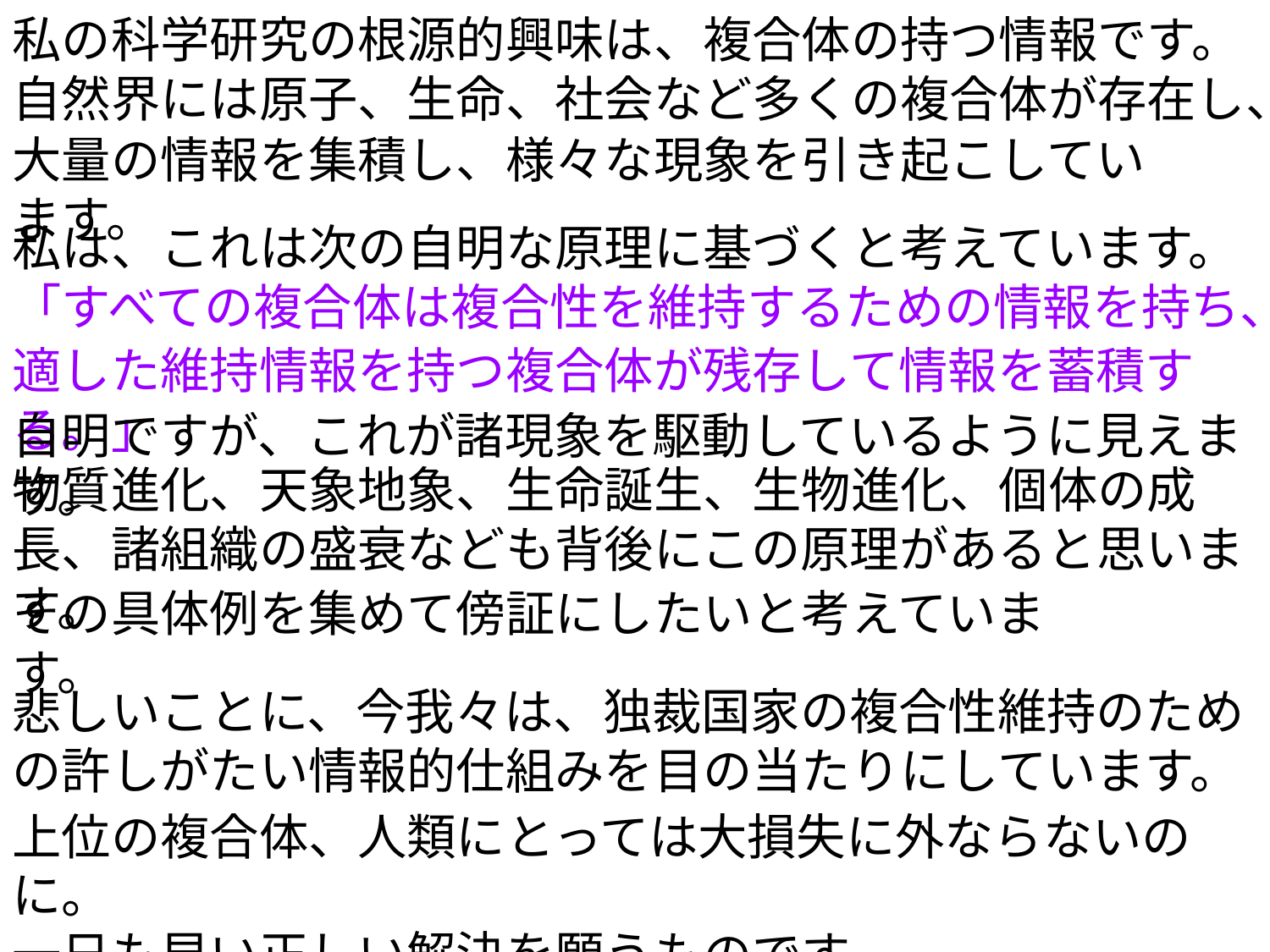

私の科学研究の根源的興味は、複合体の持つ情報です。
自然界には原子、生命、社会など多くの複合体が存在し、
大量の情報を集積し、様々な現象を引き起こしています。
私は、これは次の自明な原理に基づくと考えています。
「すべての複合体は複合性を維持するための情報を持ち、
適した維持情報を持つ複合体が残存して情報を蓄積する。」
自明ですが、これが諸現象を駆動しているように見えます。
物質進化、天象地象、生命誕生、生物進化、個体の成長、諸組織の盛衰なども背後にこの原理があると思います。
その具体例を集めて傍証にしたいと考えています。
悲しいことに、今我々は、独裁国家の複合性維持のための許しがたい情報的仕組みを目の当たりにしています。
上位の複合体、人類にとっては大損失に外ならないのに。
一日も早い正しい解決を願うものです。